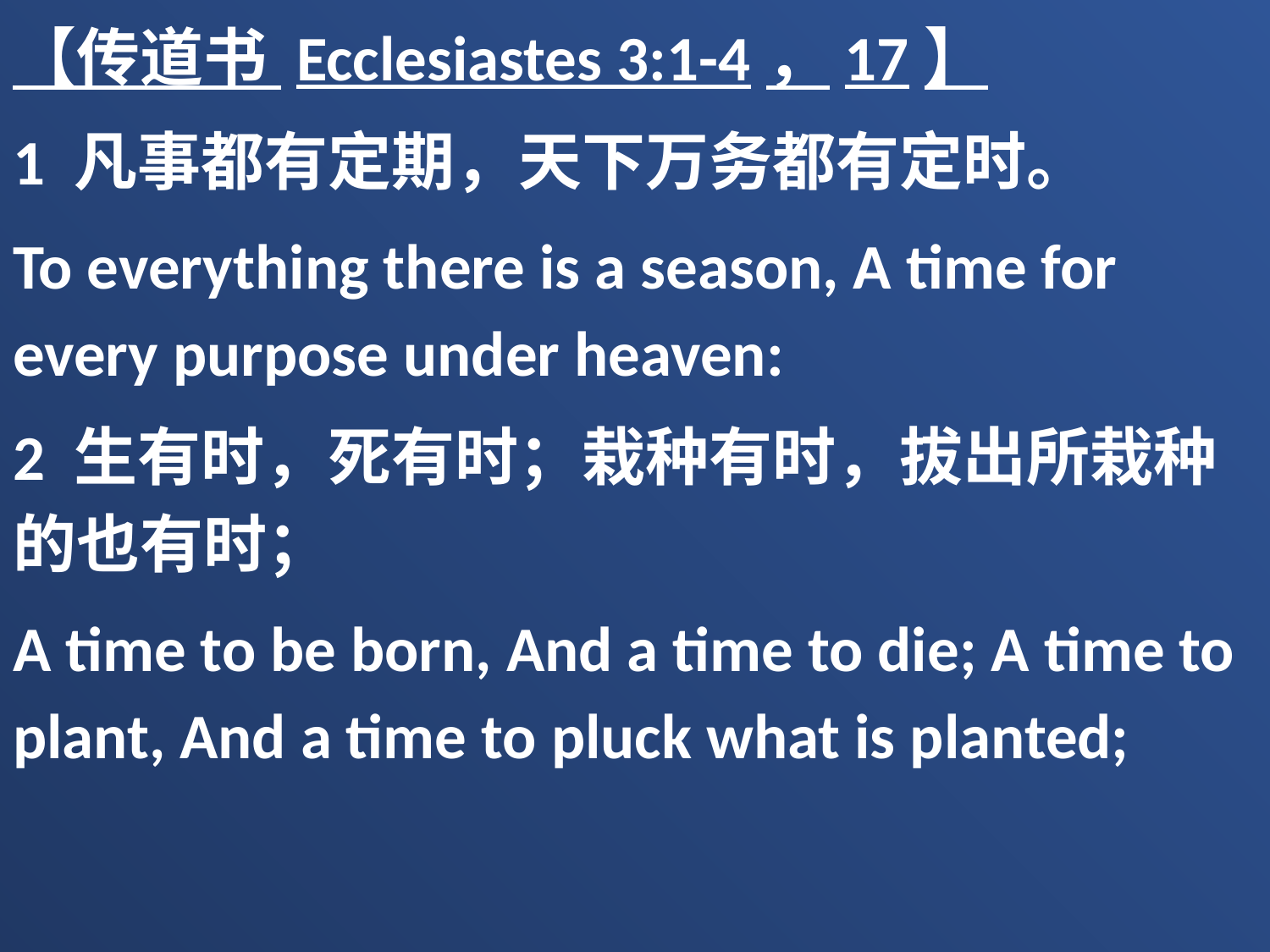

【传道书 Ecclesiastes 3:1-4，17】
1 凡事都有定期，天下万务都有定时。
To everything there is a season, A time for every purpose under heaven:
2 生有时，死有时；栽种有时，拔出所栽种的也有时；
A time to be born, And a time to die; A time to plant, And a time to pluck what is planted;